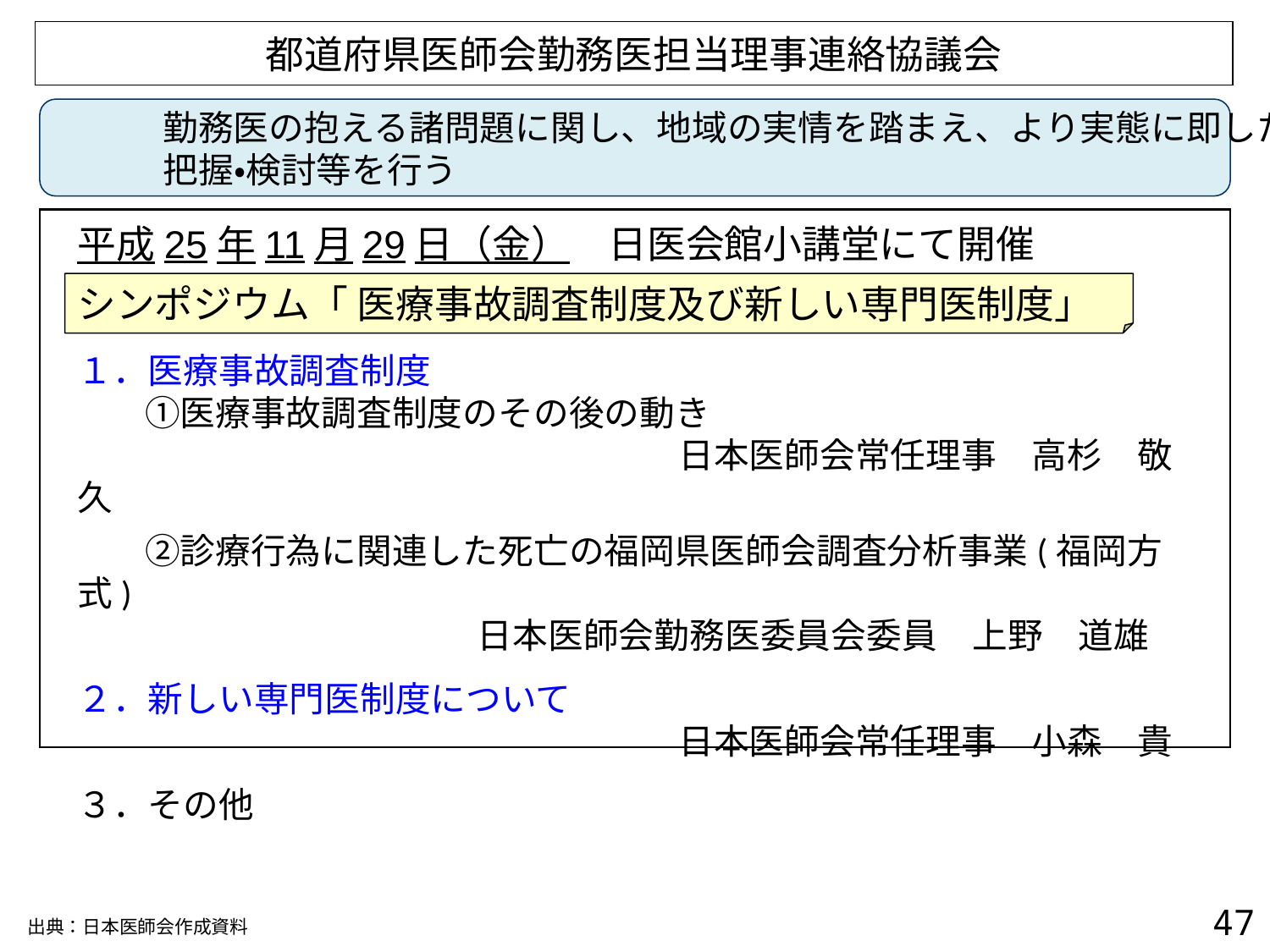

都道府県医師会勤務医担当理事連絡協議会
　　　勤務医の抱える諸問題に関し、地域の実情を踏まえ、より実態に即した
　　　把握・検討等を行う

平成25年11月29日（金）　日医会館小講堂にて開催
シンポジウム「 医療事故調査制度及び新しい専門医制度」
１．医療事故調査制度
  　 ①医療事故調査制度のその後の動き
　　　　　　　　　　　　　　　　　日本医師会常任理事　高杉　敬久
  　 ②診療行為に関連した死亡の福岡県医師会調査分析事業(福岡方式)
                                                  日本医師会勤務医委員会委員　上野　道雄
２．新しい専門医制度について
　　　　　　　　　　　　　　　　　日本医師会常任理事　小森　貴
３．その他
47
出典：日本医師会作成資料